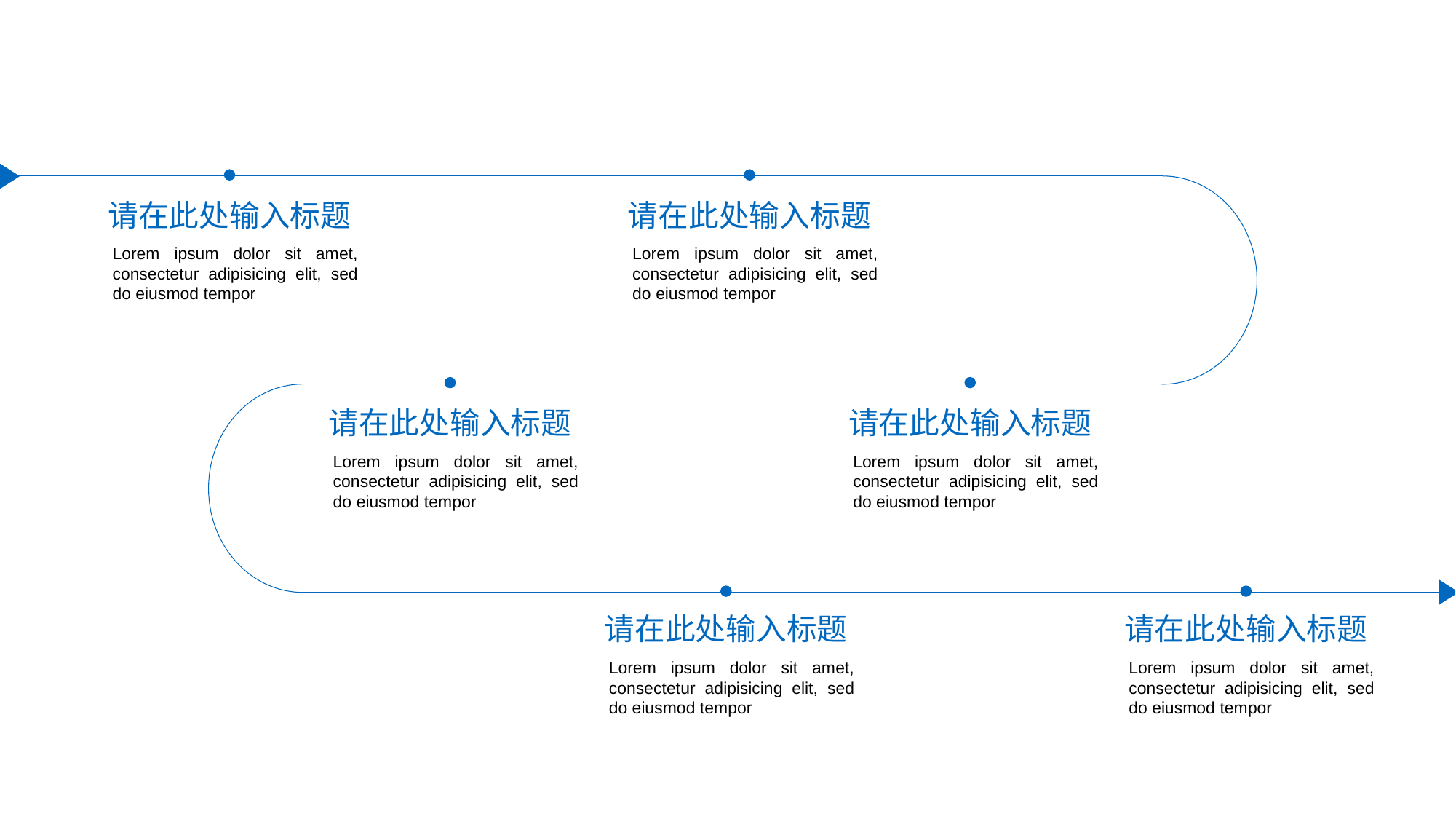

请在此处输入标题
请在此处输入标题
Lorem ipsum dolor sit amet, consectetur adipisicing elit, sed do eiusmod tempor
Lorem ipsum dolor sit amet, consectetur adipisicing elit, sed do eiusmod tempor

请在此处输入标题
请在此处输入标题
Lorem ipsum dolor sit amet, consectetur adipisicing elit, sed do eiusmod tempor
Lorem ipsum dolor sit amet, consectetur adipisicing elit, sed do eiusmod tempor

请在此处输入标题
请在此处输入标题
Lorem ipsum dolor sit amet, consectetur adipisicing elit, sed do eiusmod tempor
Lorem ipsum dolor sit amet, consectetur adipisicing elit, sed do eiusmod tempor